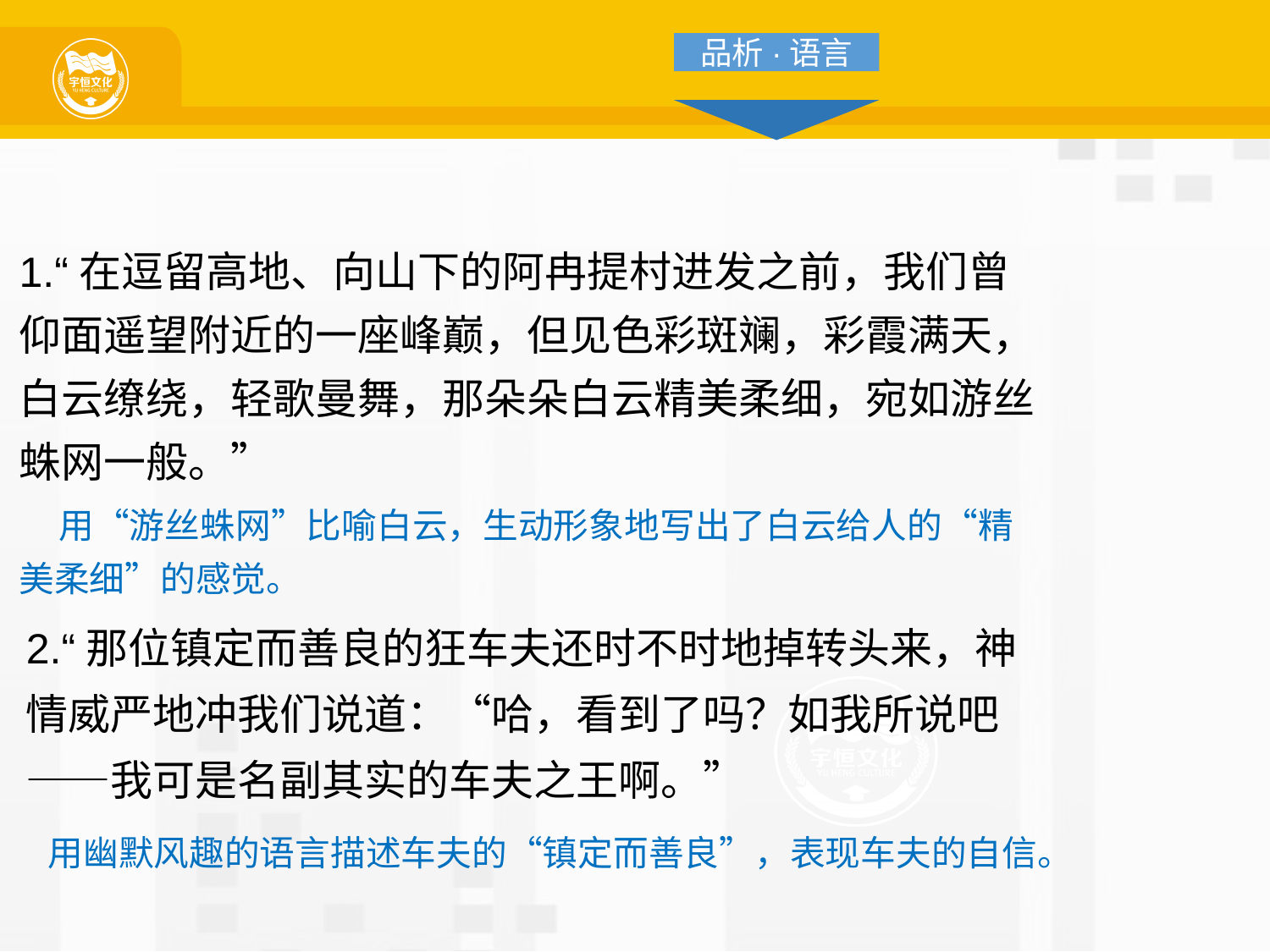

品析·语言

1.“在逗留高地、向山下的阿冉提村进发之前，我们曾仰面遥望附近的一座峰巅，但见色彩斑斓，彩霞满天，白云缭绕，轻歌曼舞，那朵朵白云精美柔细，宛如游丝蛛网一般。”
    用“游丝蛛网”比喻白云，生动形象地写出了白云给人的“精美柔细”的感觉。
2.“那位镇定而善良的狂车夫还时不时地掉转头来，神情威严地冲我们说道：“哈，看到了吗？如我所说吧——我可是名副其实的车夫之王啊。”
用幽默风趣的语言描述车夫的“镇定而善良”，表现车夫的自信。